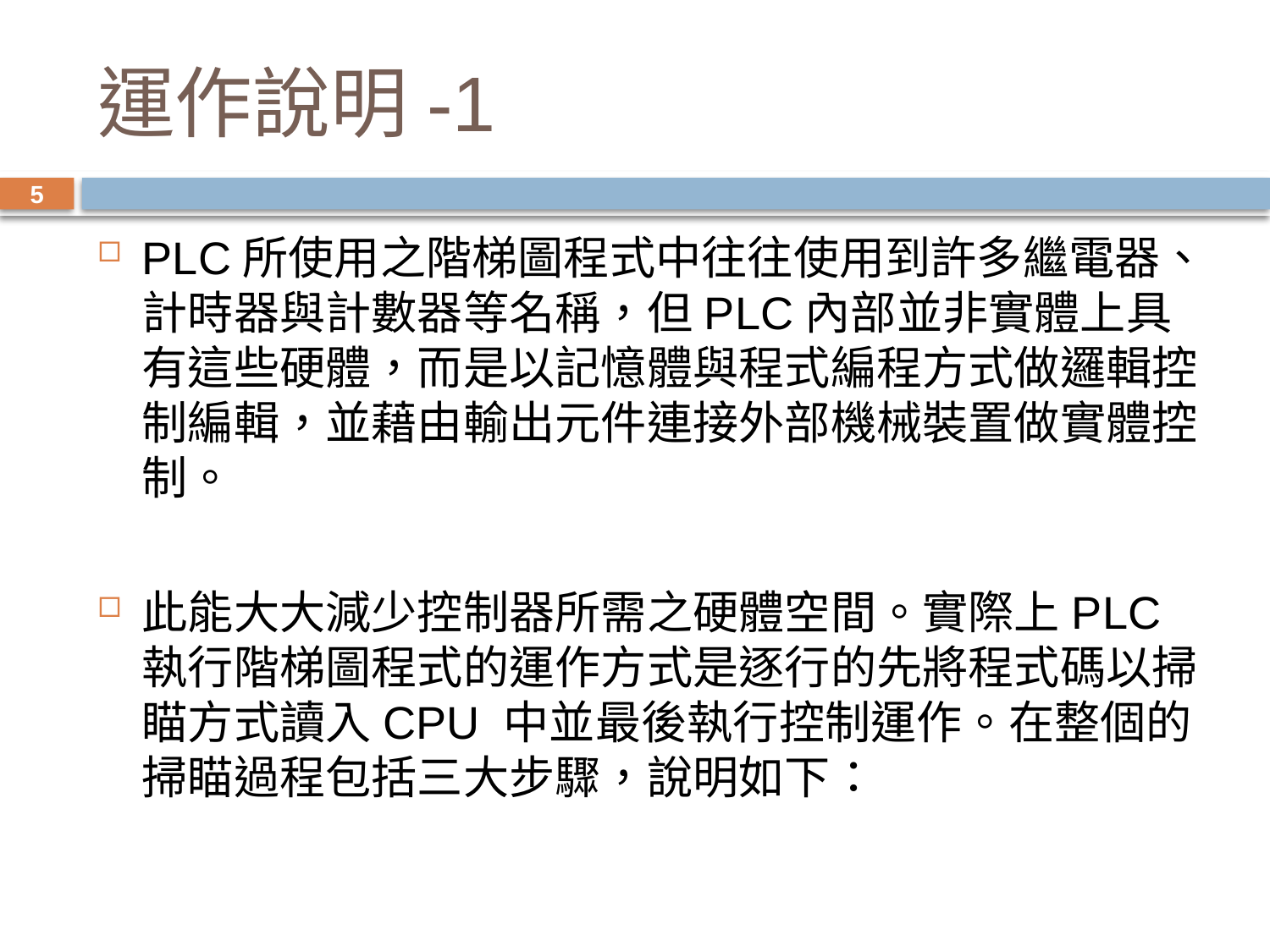

# 運作說明-1
5
PLC所使用之階梯圖程式中往往使用到許多繼電器、計時器與計數器等名稱，但PLC內部並非實體上具有這些硬體，而是以記憶體與程式編程方式做邏輯控制編輯，並藉由輸出元件連接外部機械裝置做實體控制。

此能大大減少控制器所需之硬體空間。實際上PLC執行階梯圖程式的運作方式是逐行的先將程式碼以掃瞄方式讀入CPU 中並最後執行控制運作。在整個的掃瞄過程包括三大步驟，說明如下：